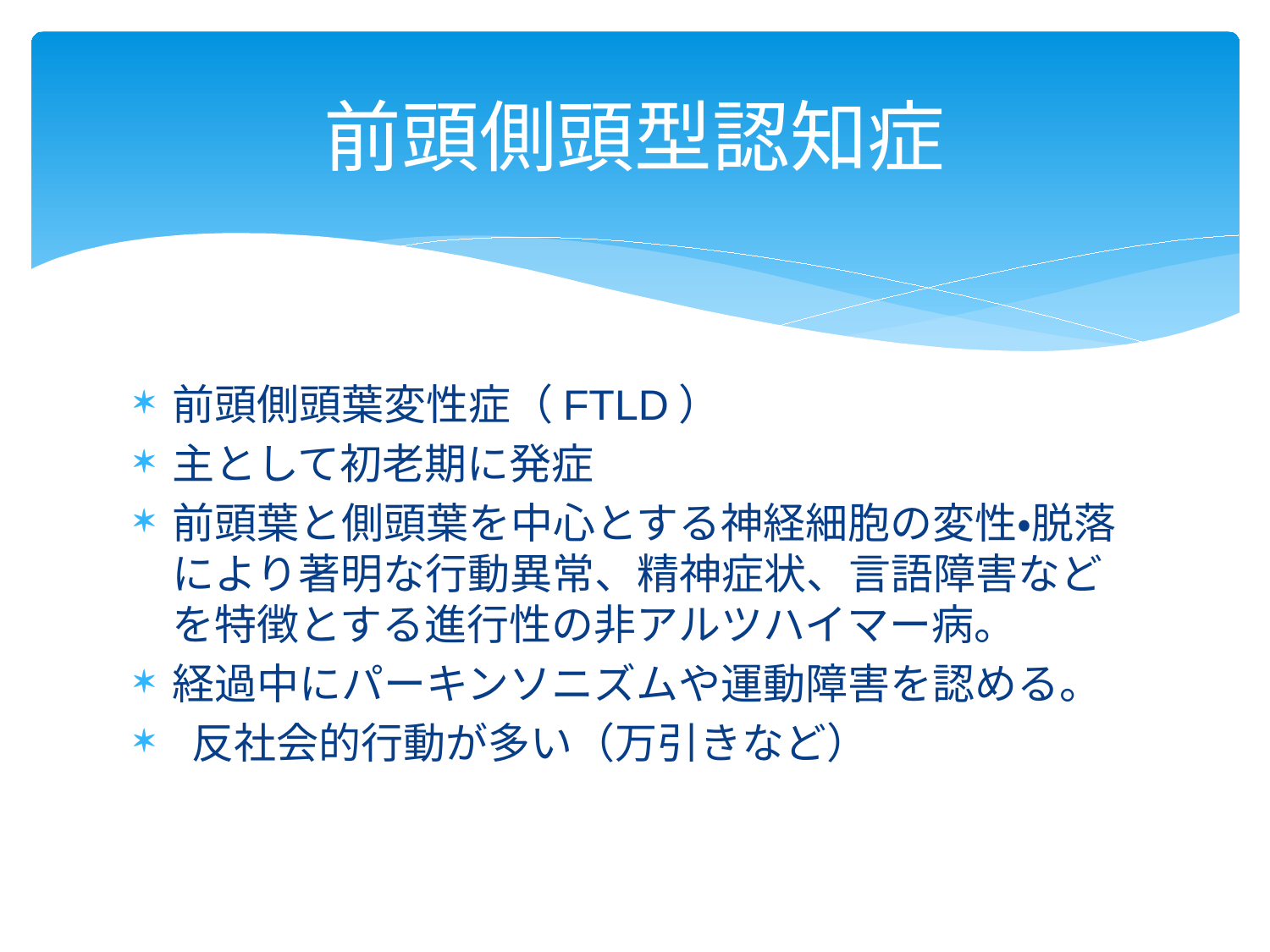

# 前頭側頭型認知症
前頭側頭葉変性症（FTLD）
主として初老期に発症
前頭葉と側頭葉を中心とする神経細胞の変性・脱落により著明な行動異常、精神症状、言語障害などを特徴とする進行性の非アルツハイマー病。
経過中にパーキンソニズムや運動障害を認める。
 反社会的行動が多い（万引きなど）